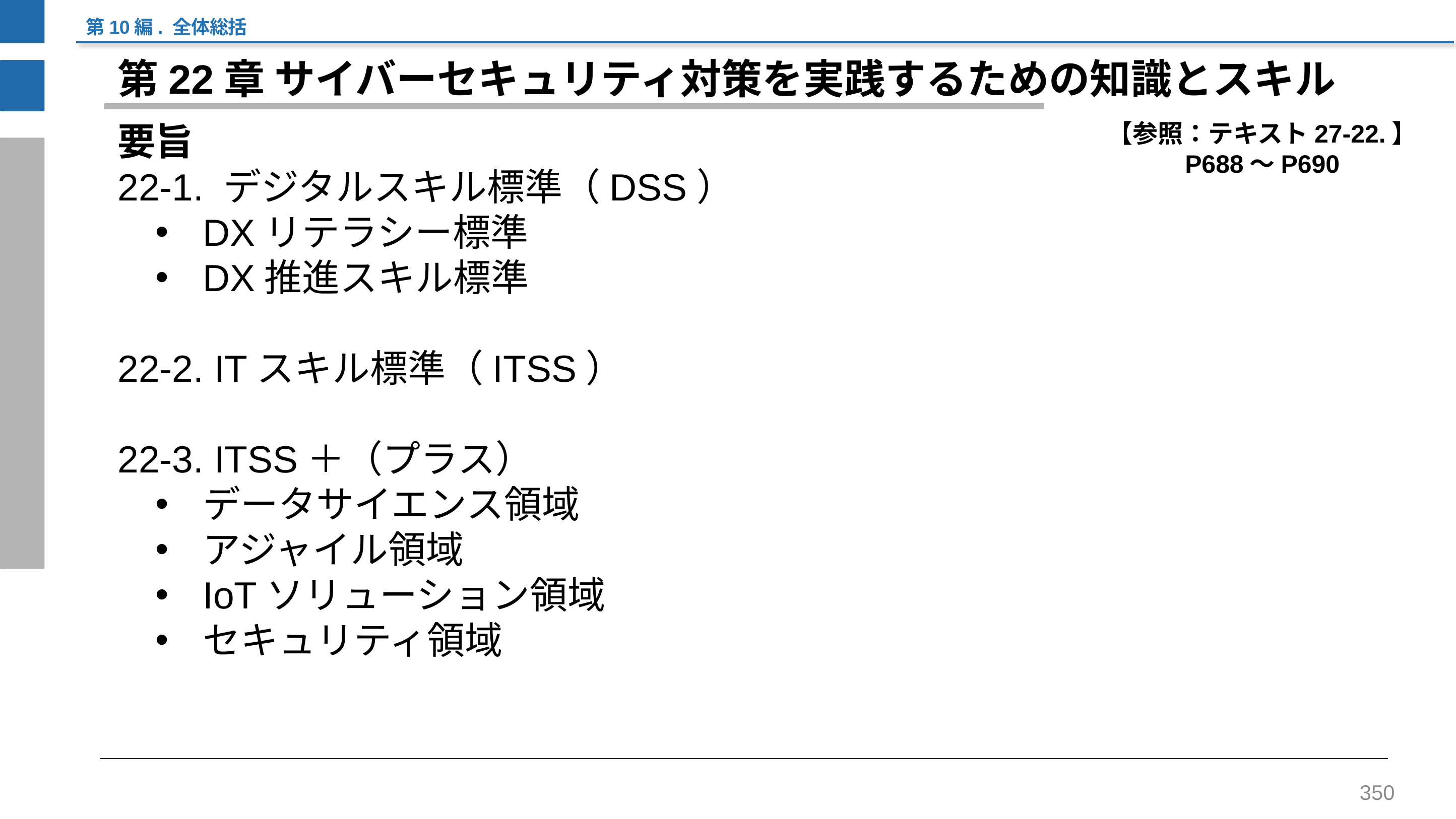

第10編. 全体総括
第22章 サイバーセキュリティ対策を実践するための知識とスキル
要旨
22-1. デジタルスキル標準（DSS）
DXリテラシー標準
DX推進スキル標準

22-2. ITスキル標準（ITSS）

22-3. ITSS＋（プラス）
データサイエンス領域
アジャイル領域
IoTソリューション領域
セキュリティ領域
【参照：テキスト27-22.】
P688～P690
350